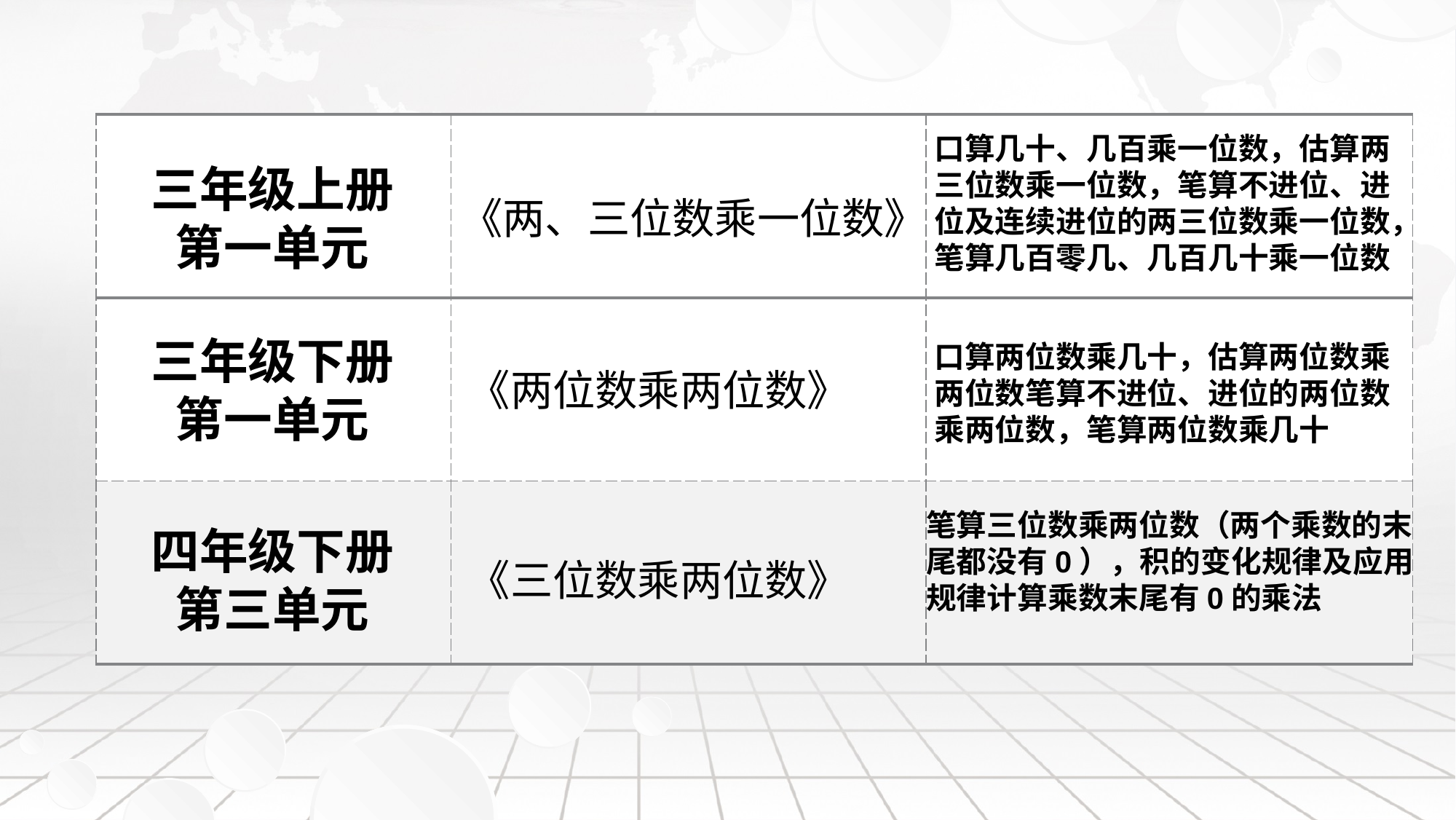

|  |  |  |
| --- | --- | --- |
|  |  |  |
|  |  |  |
口算几十、几百乘一位数，估算两
三位数乘一位数，笔算不进位、进
位及连续进位的两三位数乘一位数，
笔算几百零几、几百几十乘一位数
三年级上册
第一单元
《两、三位数乘一位数》
三年级下册
第一单元
口算两位数乘几十，估算两位数乘
两位数笔算不进位、进位的两位数
乘两位数，笔算两位数乘几十
《两位数乘两位数》
笔算三位数乘两位数（两个乘数的末
尾都没有0），积的变化规律及应用
规律计算乘数末尾有0的乘法
四年级下册
第三单元
《三位数乘两位数》